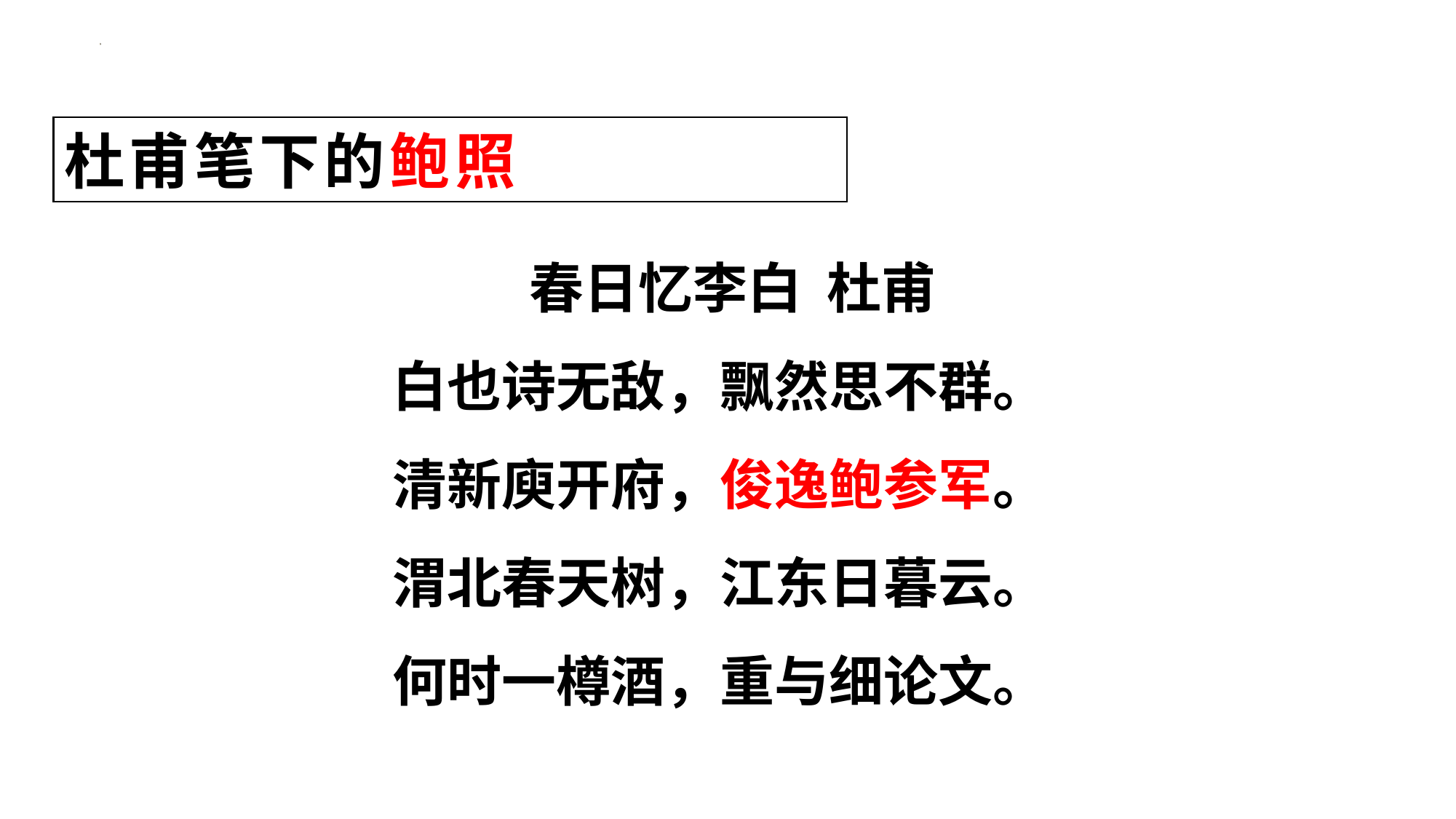

杜甫笔下的鲍照

 春日忆李白  杜甫
白也诗无敌，飘然思不群。
清新庾开府，俊逸鲍参军。
渭北春天树，江东日暮云。
何时一樽酒，重与细论文。